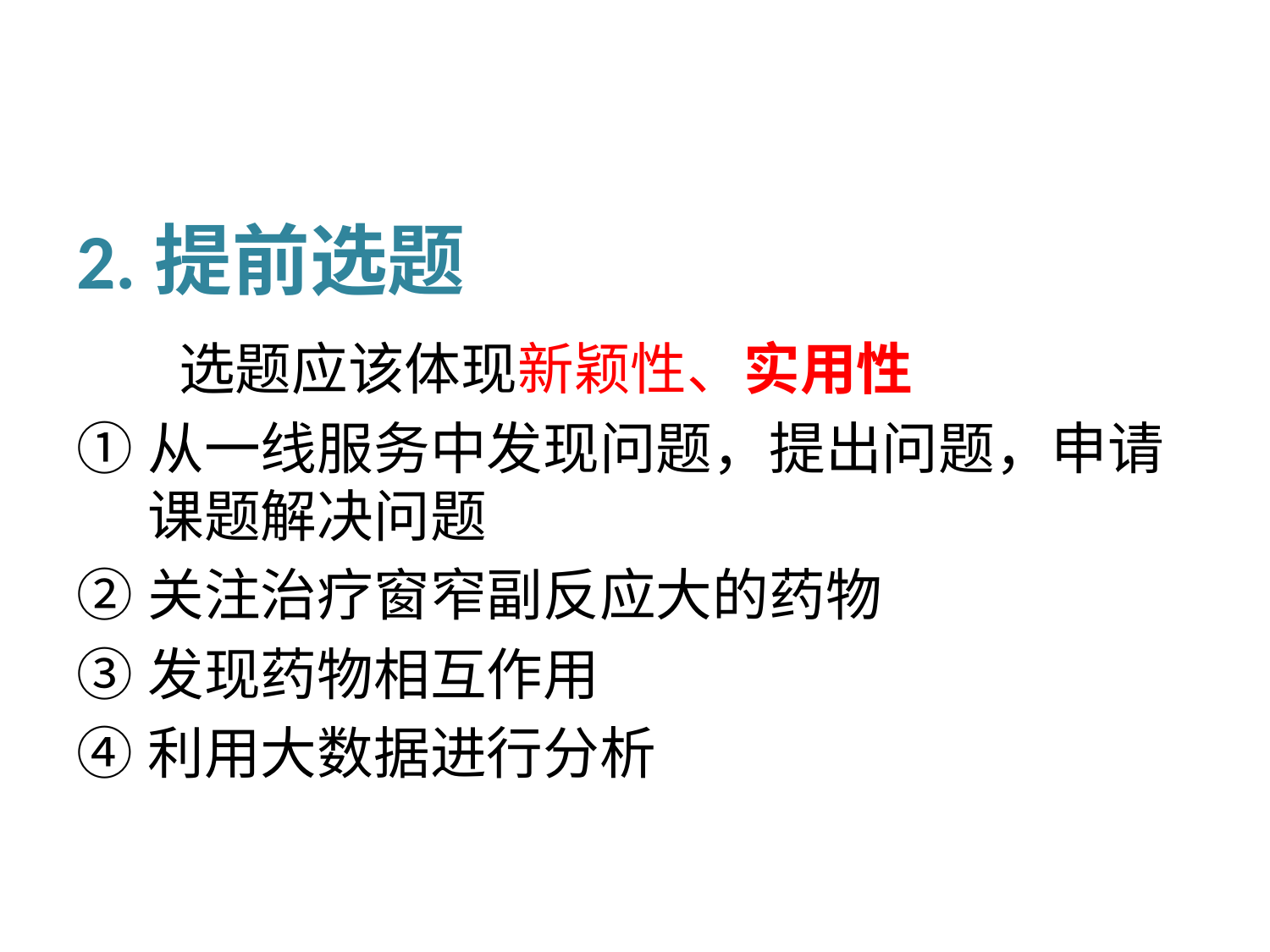

# 2.提前选题
       选题应该体现新颖性、实用性
从一线服务中发现问题，提出问题，申请课题解决问题
关注治疗窗窄副反应大的药物
发现药物相互作用
利用大数据进行分析